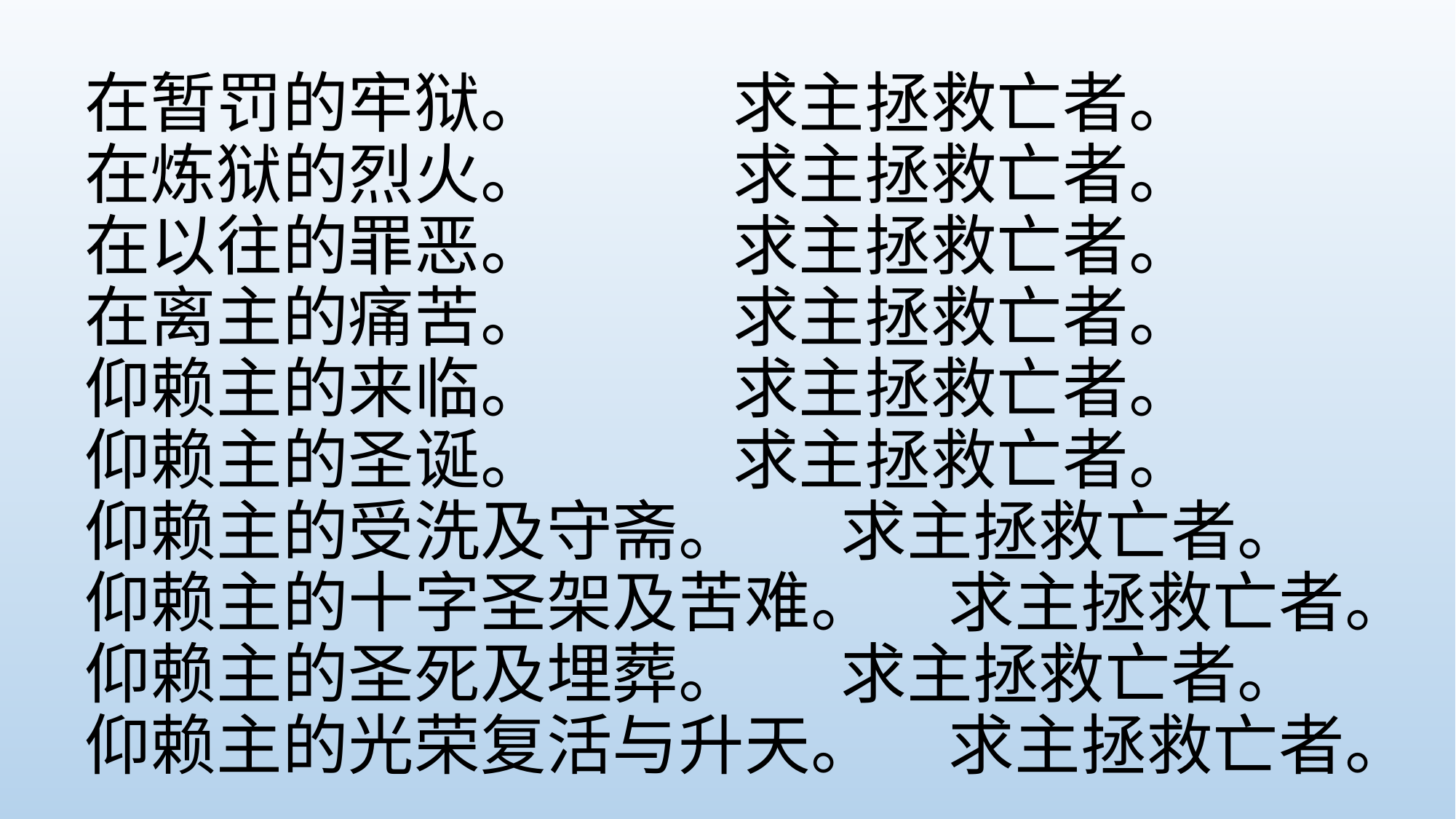

# 在暂罚的牢狱。				求主拯救亡者。 在炼狱的烈火。				求主拯救亡者。 在以往的罪恶。				求主拯救亡者。 在离主的痛苦。				求主拯救亡者。 仰赖主的来临。				求主拯救亡者。 仰赖主的圣诞。				求主拯救亡者。 仰赖主的受洗及守斋。		求主拯救亡者。 仰赖主的十字圣架及苦难。	求主拯救亡者。 仰赖主的圣死及埋葬。		求主拯救亡者。 仰赖主的光荣复活与升天。	求主拯救亡者。